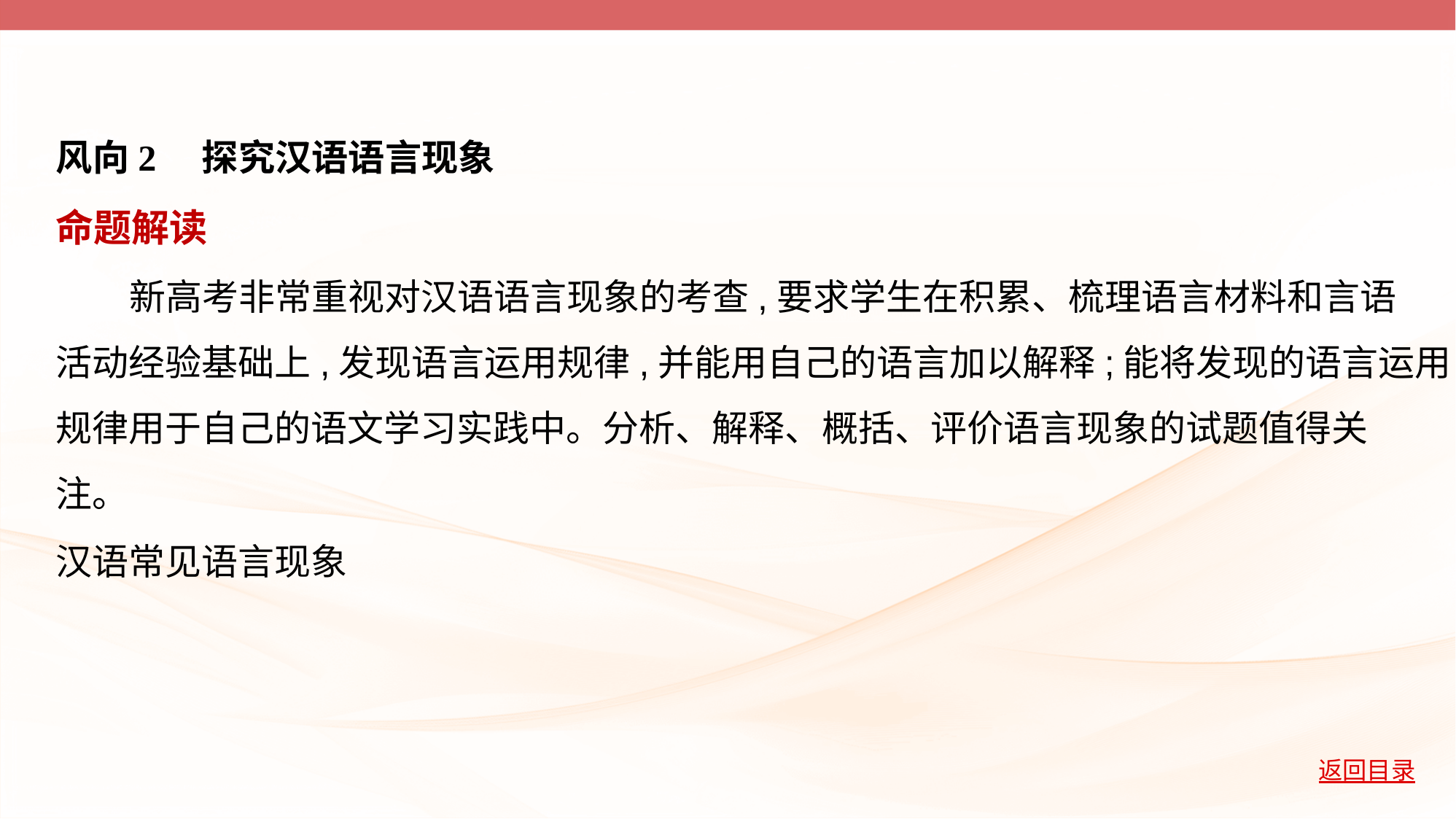

风向2　探究汉语语言现象
命题解读
　　新高考非常重视对汉语语言现象的考查,要求学生在积累、梳理语言材料和言语
活动经验基础上,发现语言运用规律,并能用自己的语言加以解释;能将发现的语言运用
规律用于自己的语文学习实践中。分析、解释、概括、评价语言现象的试题值得关
注。
汉语常见语言现象